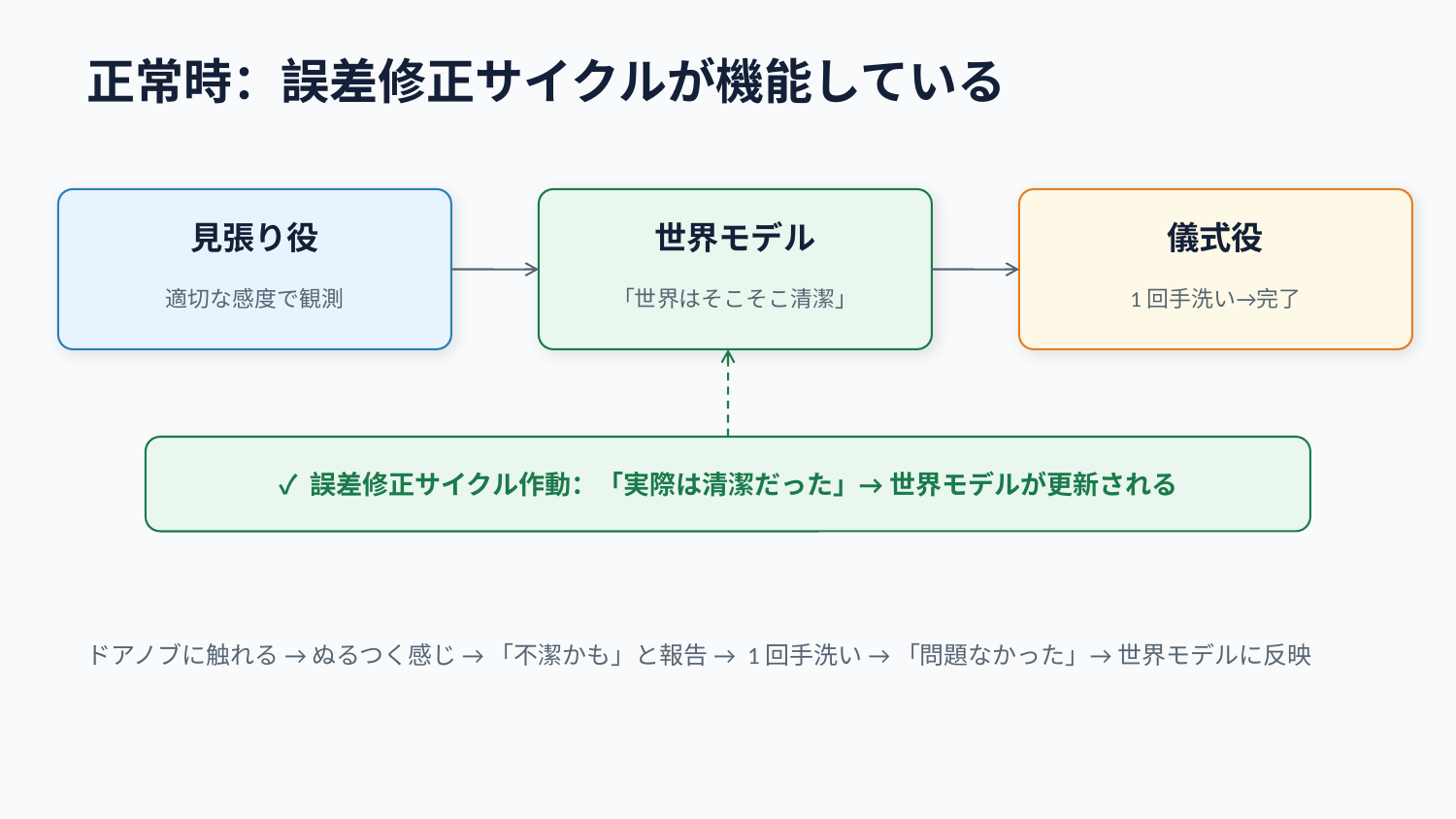

正常時：誤差修正サイクルが機能している

見張り役
世界モデル
儀式役
適切な感度で観測

「世界はそこそこ清潔」

1回手洗い→完了

✓ 誤差修正サイクル作動：「実際は清潔だった」→ 世界モデルが更新される
ドアノブに触れる → ぬるつく感じ → 「不潔かも」と報告 → 1回手洗い → 「問題なかった」→ 世界モデルに反映